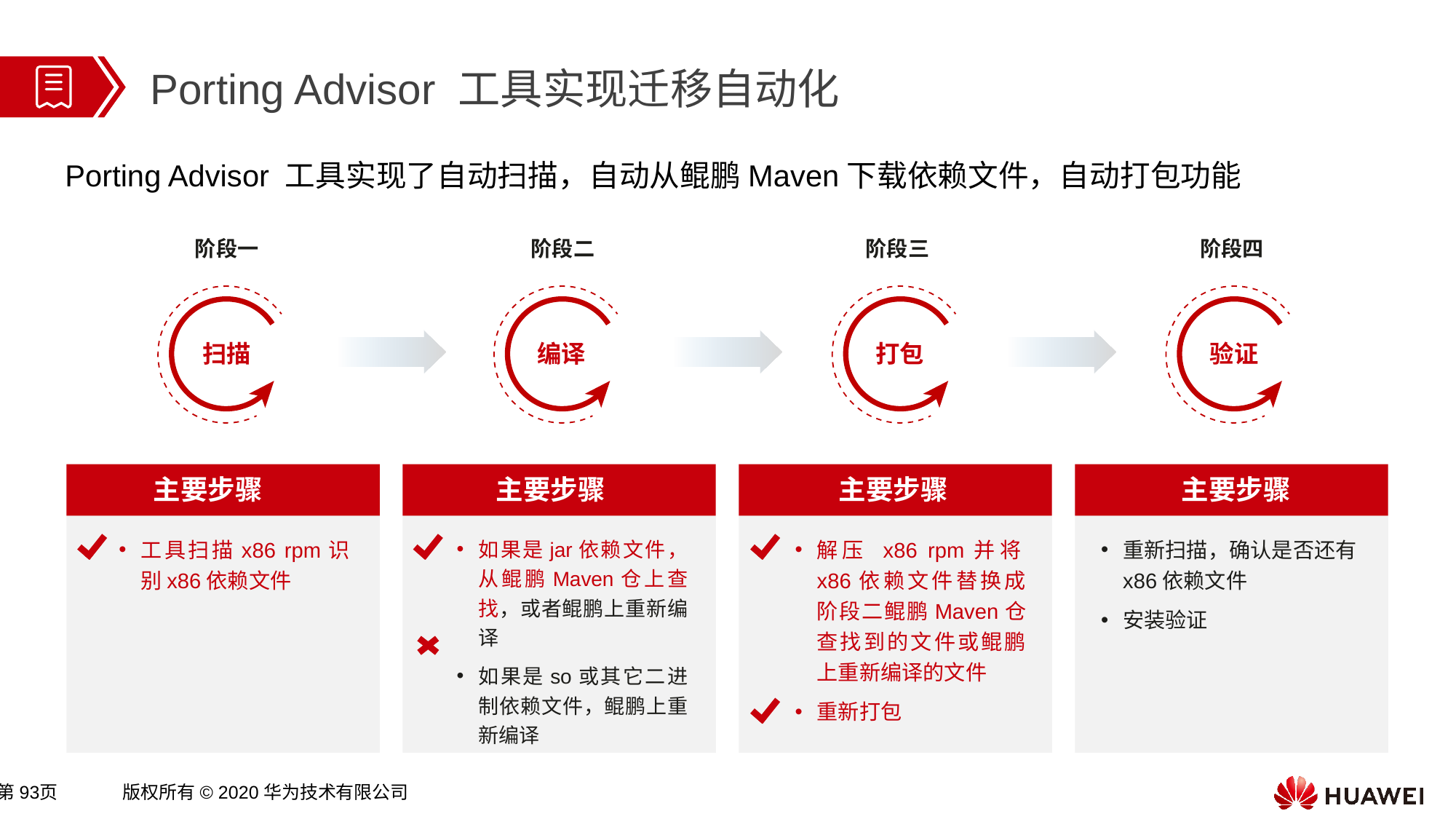

Porting Advisor 工具实现迁移自动化

Porting Advisor 工具实现了自动扫描，自动从鲲鹏Maven下载依赖文件，自动打包功能
阶段一
阶段二
阶段三
阶段四

扫描
编译
打包
验证

主要步骤
主要步骤
主要步骤
主要步骤

工具扫描x86 rpm识别x86依赖文件
如果是jar依赖文件，从鲲鹏Maven仓上查找，或者鲲鹏上重新编译
如果是so或其它二进制依赖文件，鲲鹏上重新编译
解压 x86 rpm并将x86依赖文件替换成阶段二鲲鹏Maven仓查找到的文件或鲲鹏上重新编译的文件
重新打包
重新扫描，确认是否还有x86依赖文件
安装验证